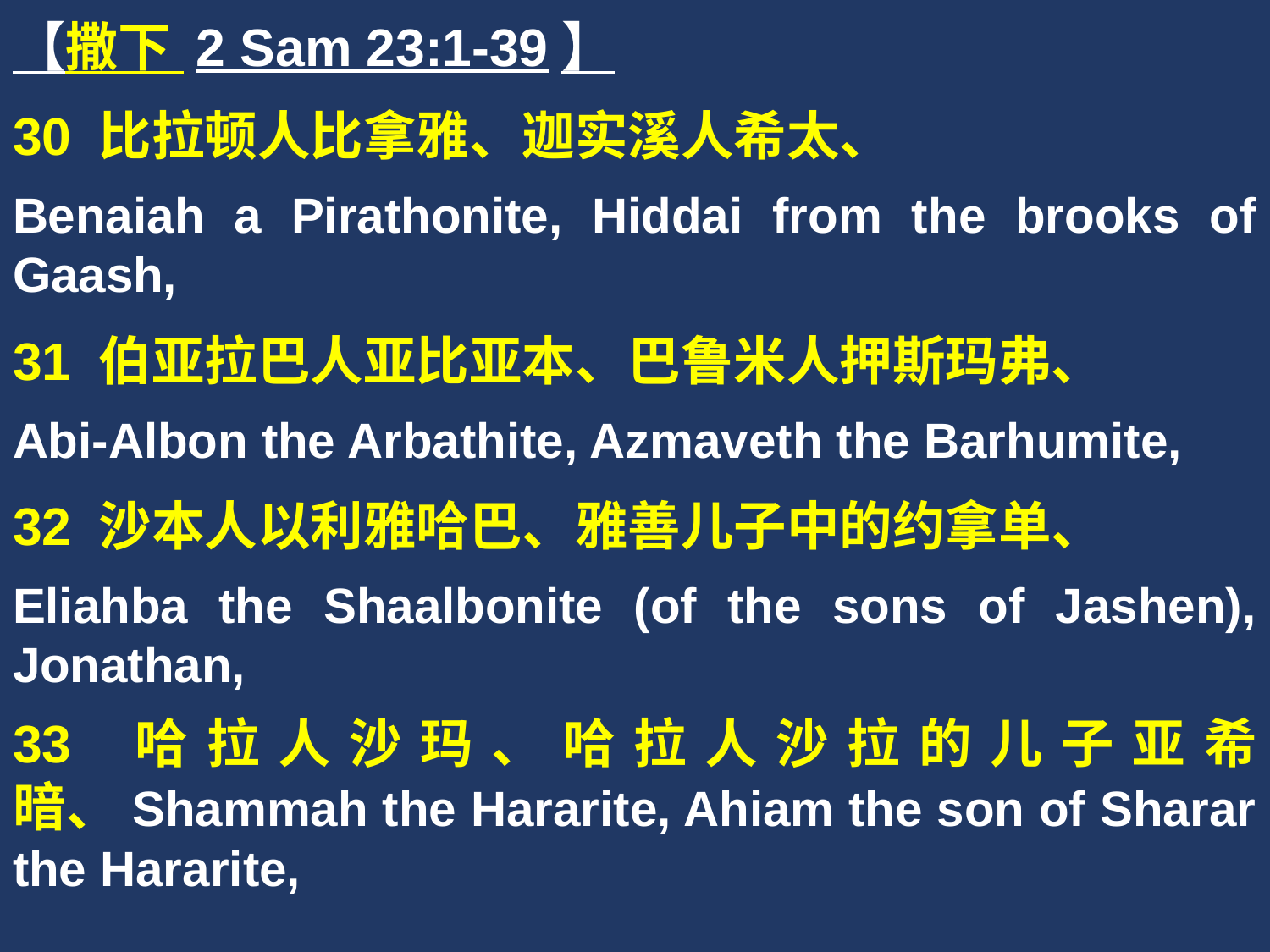

【撒下 2 Sam 23:1-39】
30 比拉顿人比拿雅、迦实溪人希太、
Benaiah a Pirathonite, Hiddai from the brooks of Gaash,
31 伯亚拉巴人亚比亚本、巴鲁米人押斯玛弗、
Abi-Albon the Arbathite, Azmaveth the Barhumite,
32 沙本人以利雅哈巴、雅善儿子中的约拿单、
Eliahba the Shaalbonite (of the sons of Jashen), Jonathan,
33 哈拉人沙玛、哈拉人沙拉的儿子亚希暗、Shammah the Hararite, Ahiam the son of Sharar the Hararite,